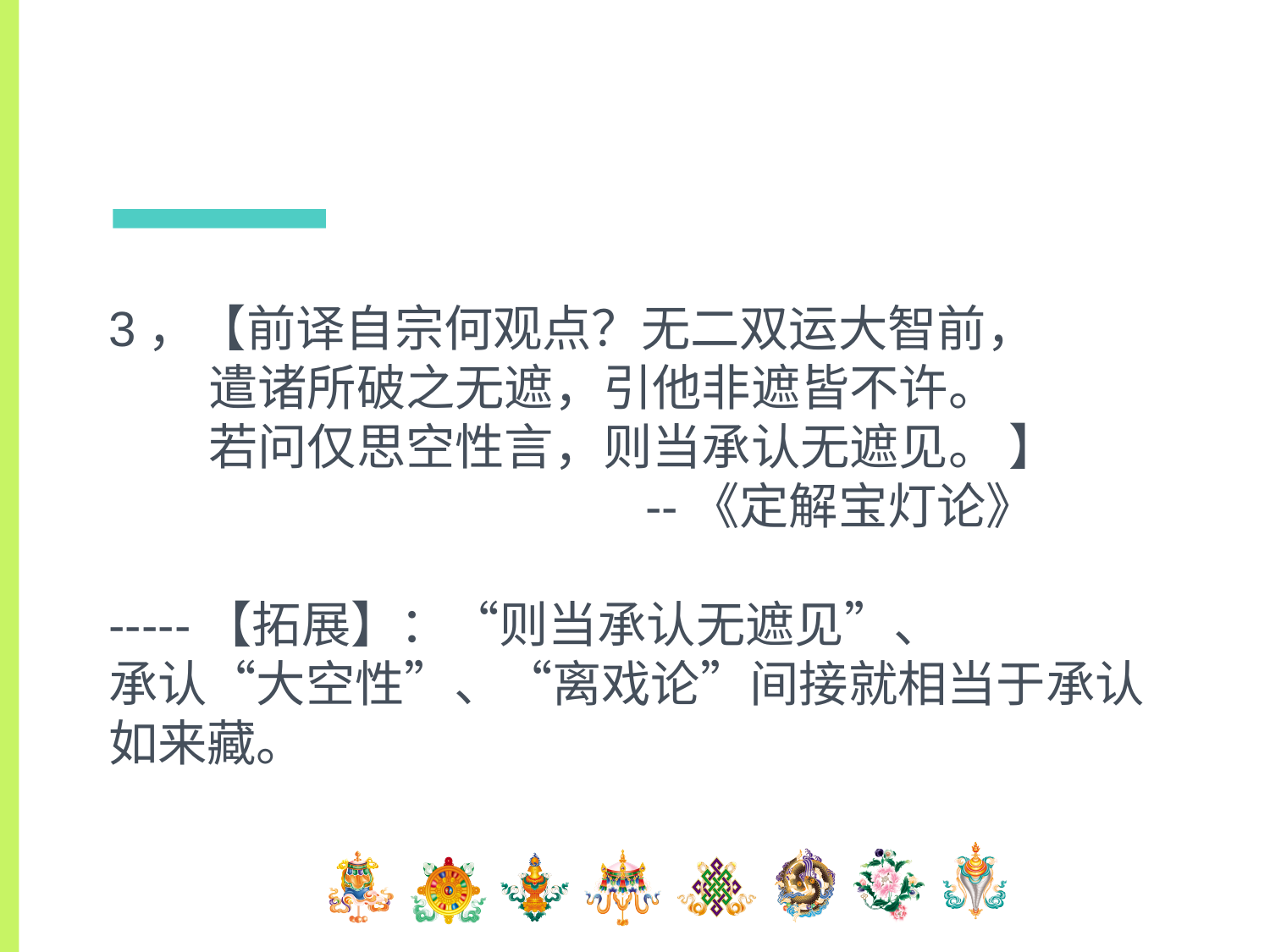

3，【前译自宗何观点？无二双运大智前，
        遣诸所破之无遮，引他非遮皆不许。
        若问仅思空性言，则当承认无遮见。 】
                                       --《定解宝灯论》

-----【拓展】：“则当承认无遮见”、
承认“大空性”、“离戏论”间接就相当于承认如来藏。